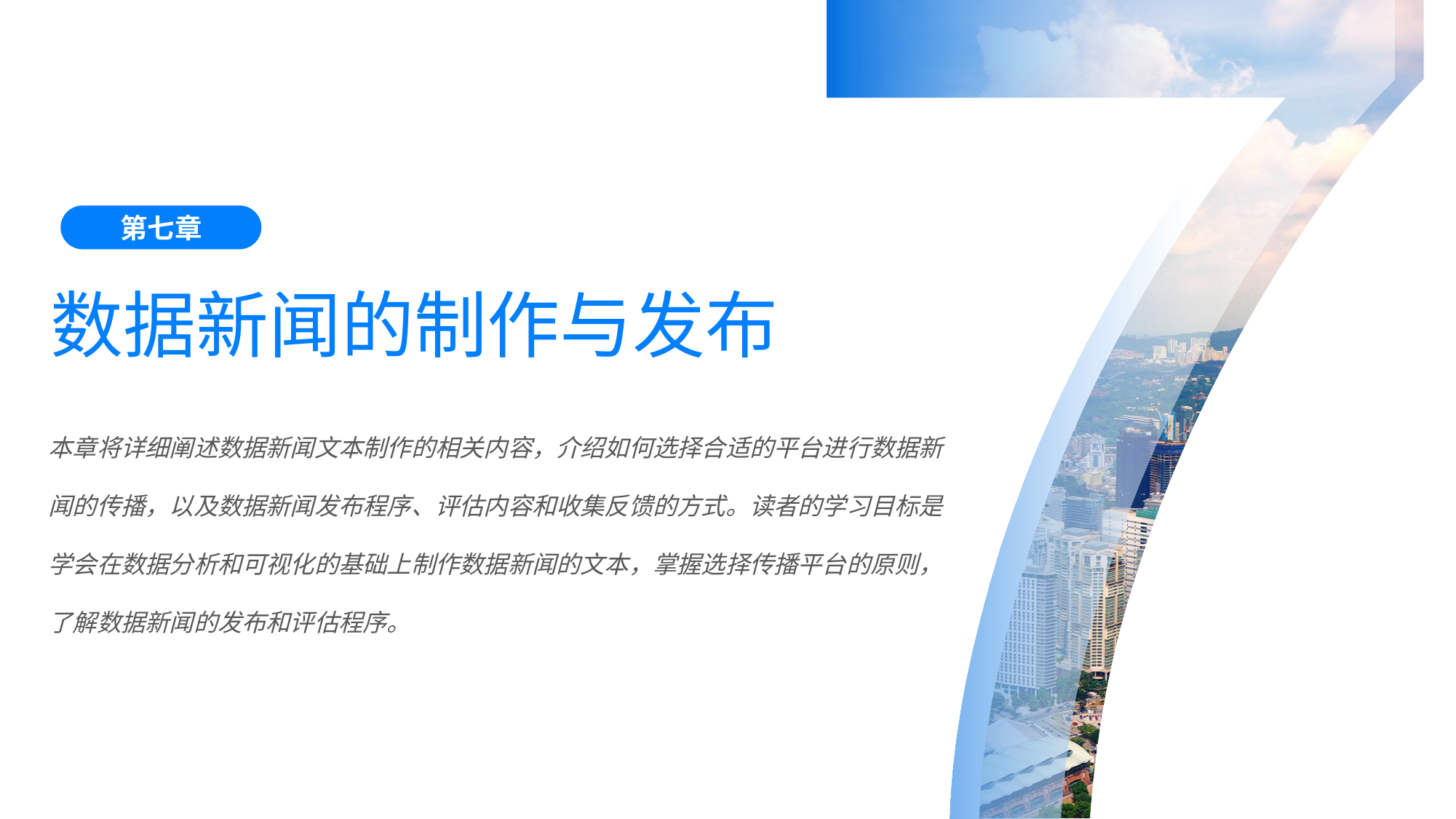

第七章
数据新闻的制作与发布
本章将详细阐述数据新闻文本制作的相关内容，介绍如何选择合适的平台进行数据新闻的传播，以及数据新闻发布程序、评估内容和收集反馈的方式。读者的学习目标是学会在数据分析和可视化的基础上制作数据新闻的文本，掌握选择传播平台的原则，了解数据新闻的发布和评估程序。